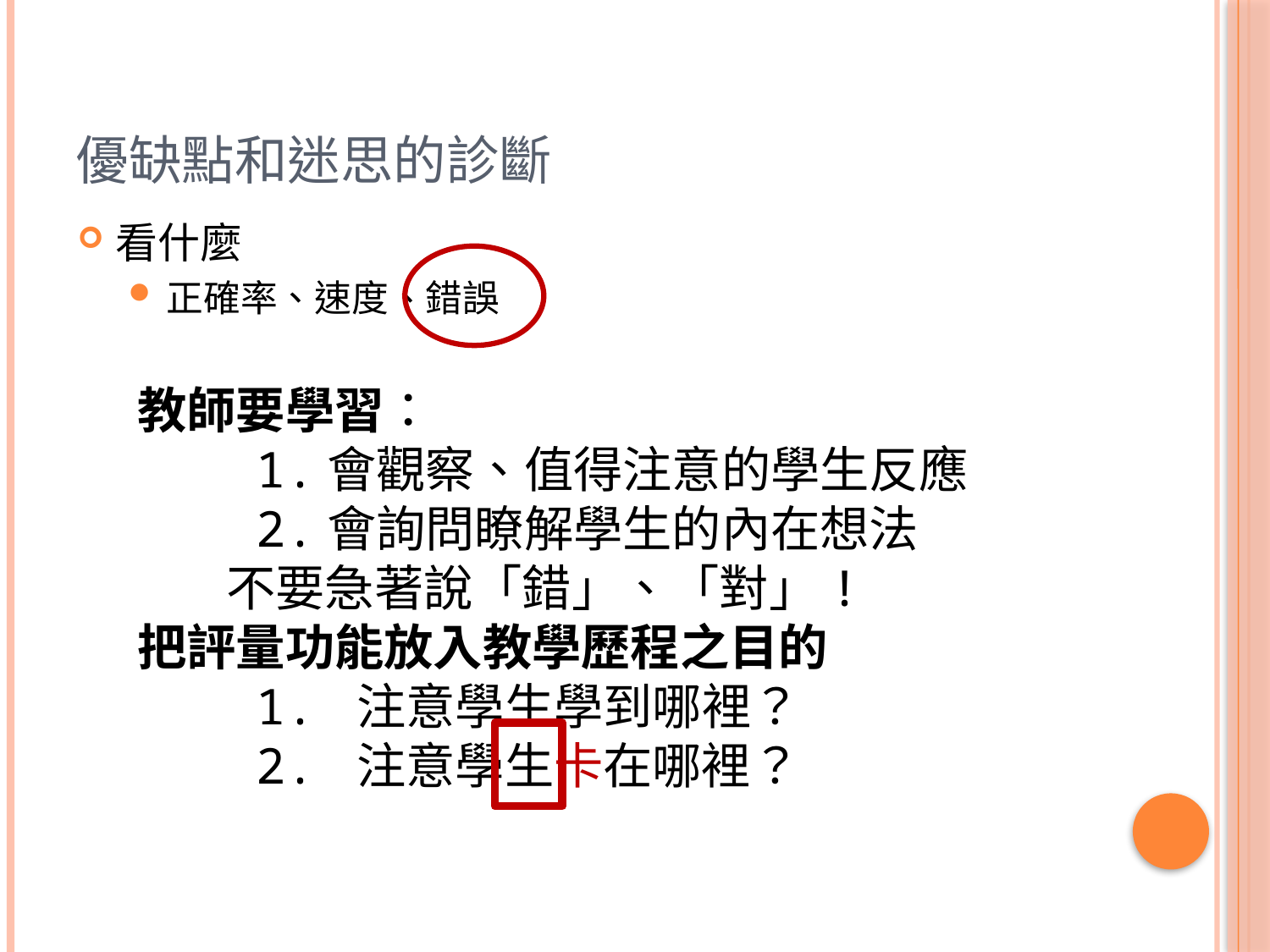

# 優缺點和迷思的診斷
看什麼
正確率、速度、錯誤

教師要學習：
    1.會觀察、值得注意的學生反應
    2.會詢問瞭解學生的內在想法
       不要急著說「錯」、「對」!
把評量功能放入教學歷程之目的
    1. 注意學生學到哪裡？
    2. 注意學生卡在哪裡？